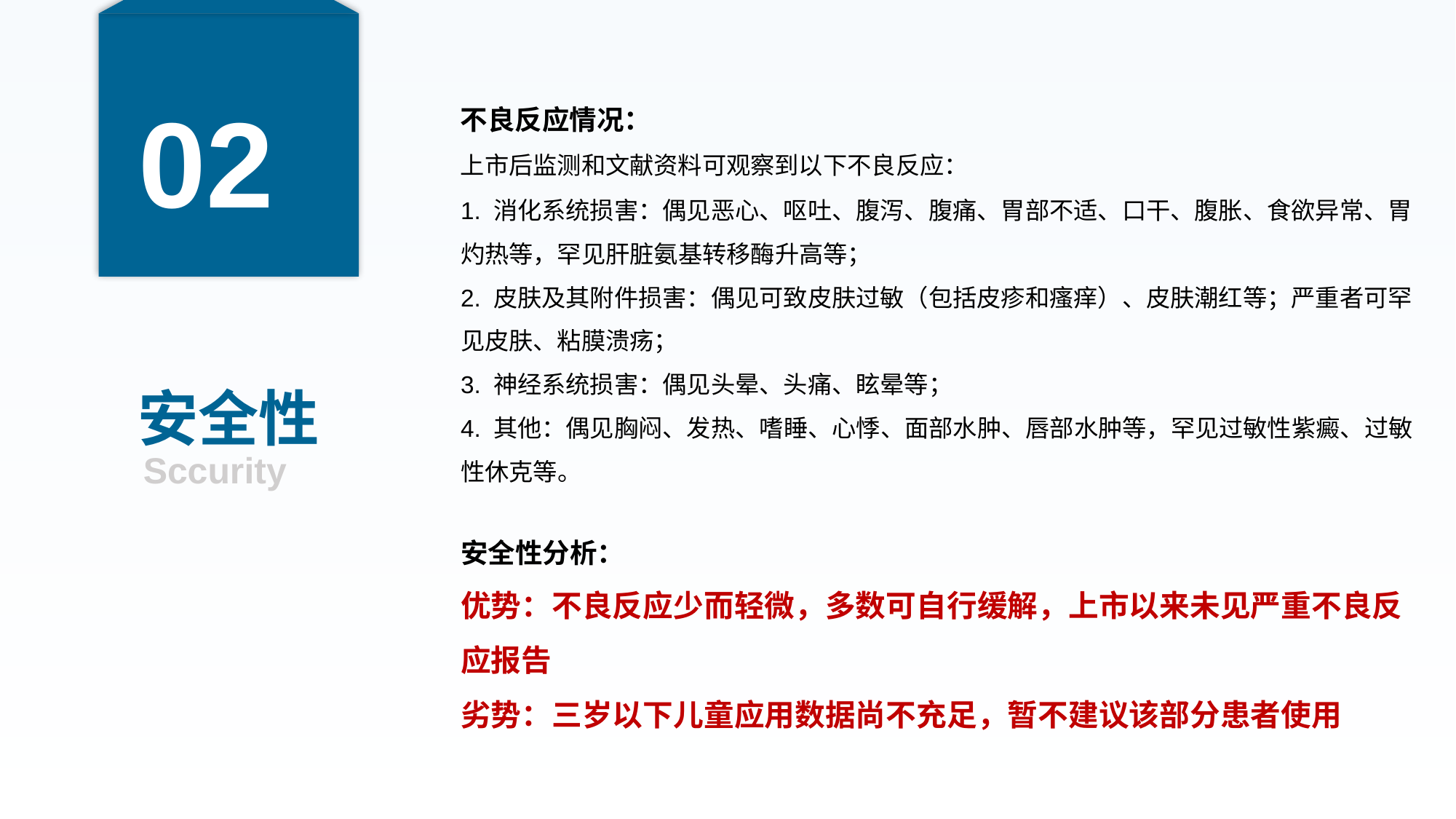

02
不良反应情况：
上市后监测和文献资料可观察到以下不良反应：
1. 消化系统损害：偶见恶心、呕吐、腹泻、腹痛、胃部不适、口干、腹胀、食欲异常、胃灼热等，罕见肝脏氨基转移酶升高等；
2. 皮肤及其附件损害：偶见可致皮肤过敏（包括皮疹和瘙痒）、皮肤潮红等；严重者可罕见皮肤、粘膜溃疡；
3. 神经系统损害：偶见头晕、头痛、眩晕等；
4. 其他：偶见胸闷、发热、嗜睡、心悸、面部水肿、唇部水肿等，罕见过敏性紫癜、过敏性休克等。
安全性
Sccurity
安全性分析：
优势：不良反应少而轻微，多数可自行缓解，上市以来未见严重不良反应报告
劣势：三岁以下儿童应用数据尚不充足，暂不建议该部分患者使用